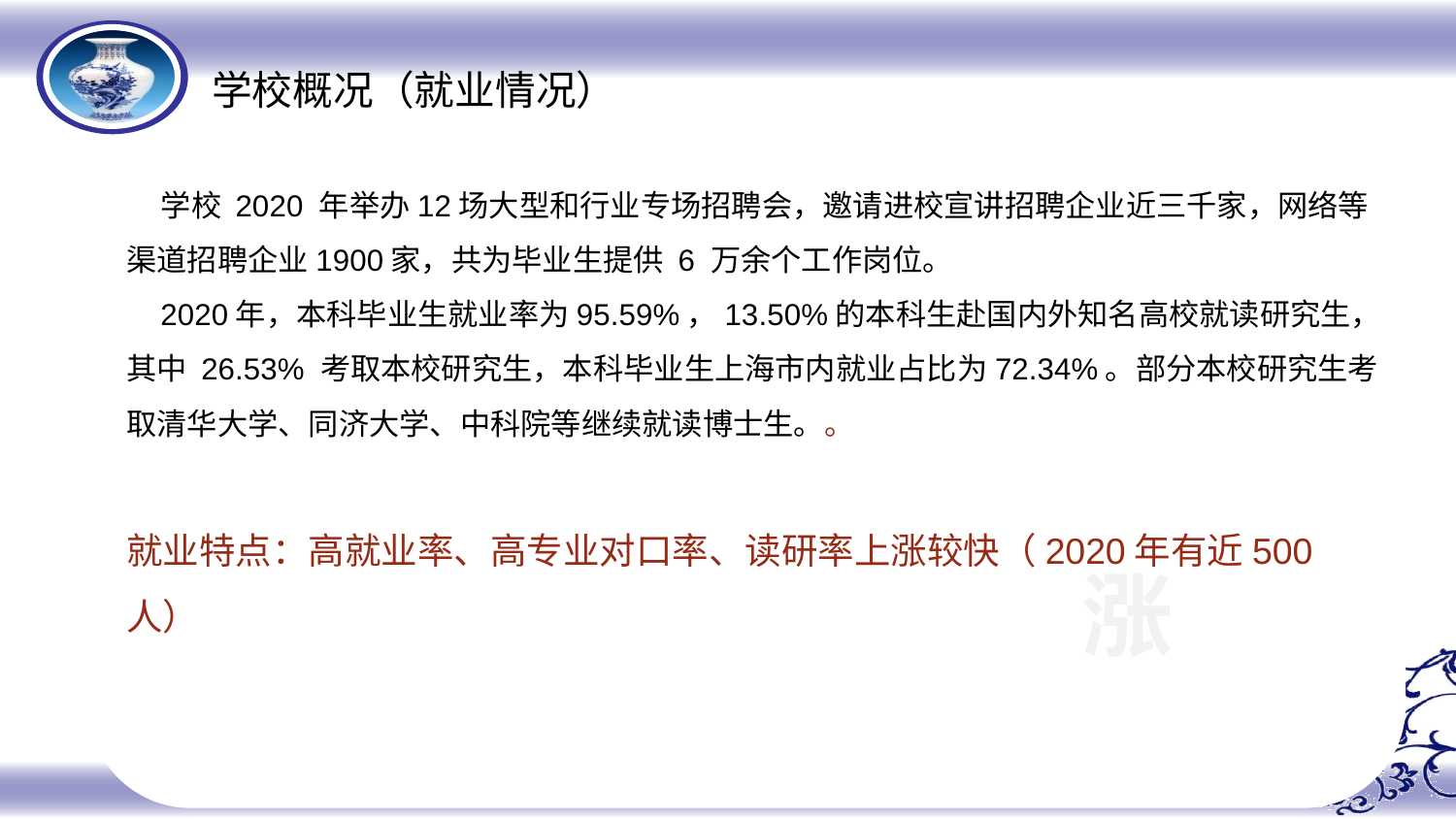

学校概况（就业情况）
    学校 2020 年举办12场大型和行业专场招聘会，邀请进校宣讲招聘企业近三千家，网络等渠道招聘企业1900家，共为毕业生提供 6 万余个工作岗位。
    2020年，本科毕业生就业率为95.59%，13.50%的本科生赴国内外知名高校就读研究生，其中 26.53% 考取本校研究生，本科毕业生上海市内就业占比为72.34%。部分本校研究生考取清华大学、同济大学、中科院等继续就读博士生。。

就业特点：高就业率、高专业对口率、读研率上涨较快（2020年有近500人）

涨